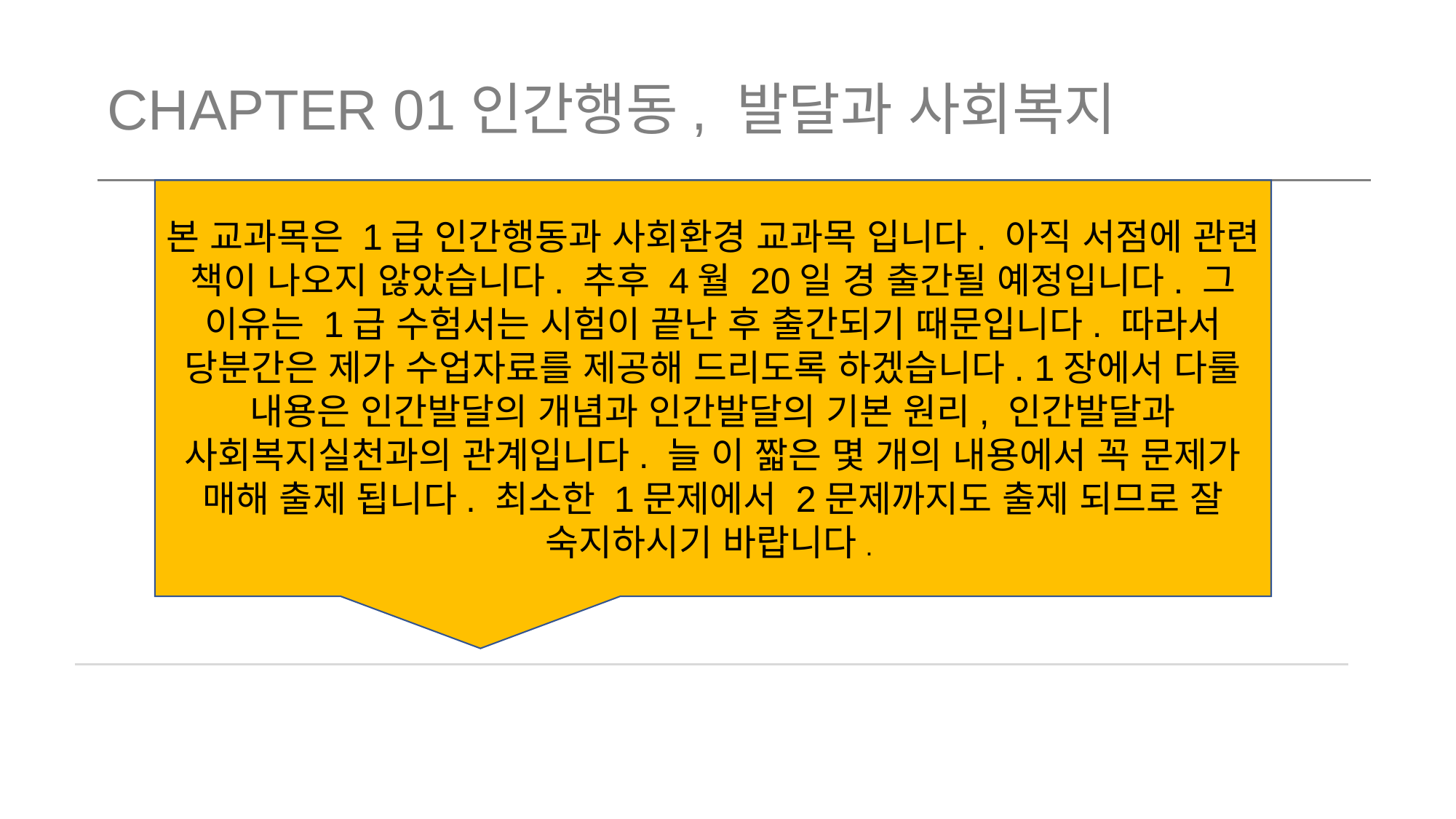

CHAPTER 01인간행동, 발달과 사회복지
본 교과목은 1급 인간행동과 사회환경 교과목 입니다. 아직 서점에 관련 책이 나오지 않았습니다. 추후 4월 20일 경 출간될 예정입니다. 그 이유는 1급 수험서는 시험이 끝난 후 출간되기 때문입니다. 따라서 당분간은 제가 수업자료를 제공해 드리도록 하겠습니다. 1장에서 다룰 내용은 인간발달의 개념과 인간발달의 기본 원리, 인간발달과 사회복지실천과의 관계입니다. 늘 이 짧은 몇 개의 내용에서 꼭 문제가 매해 출제 됩니다. 최소한 1문제에서 2문제까지도 출제 되므로 잘 숙지하시기 바랍니다.